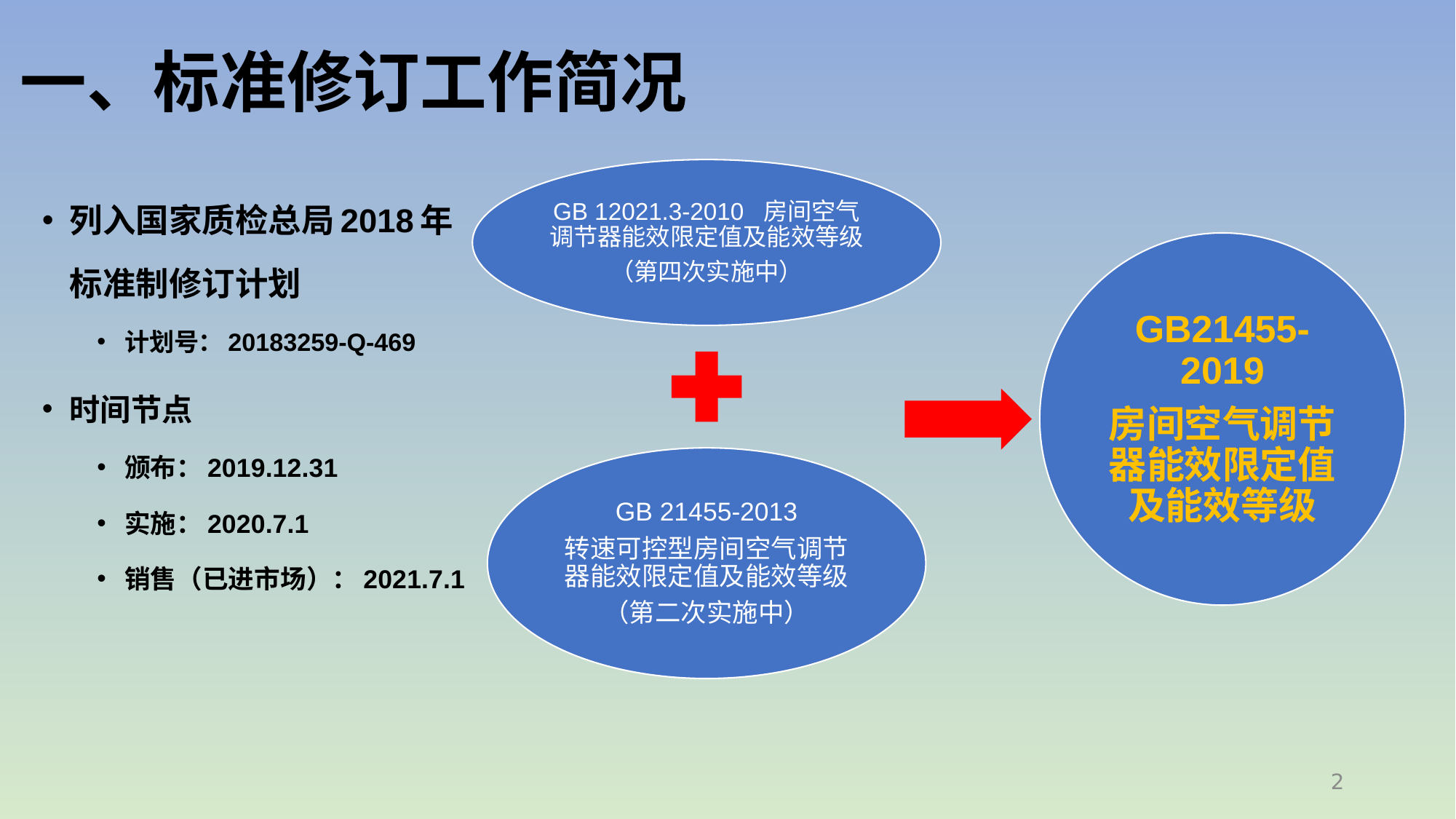

# 一、标准修订工作简况
GB 12021.3-2010  房间空气调节器能效限定值及能效等级
（第四次实施中）

GB 21455-2013
转速可控型房间空气调节器能效限定值及能效等级
（第二次实施中）

GB21455-2019
房间空气调节器能效限定值及能效等级
列入国家质检总局2018年标准制修订计划
计划号：20183259-Q-469
时间节点
颁布：2019.12.31
实施：2020.7.1
销售（已进市场）：2021.7.1
2